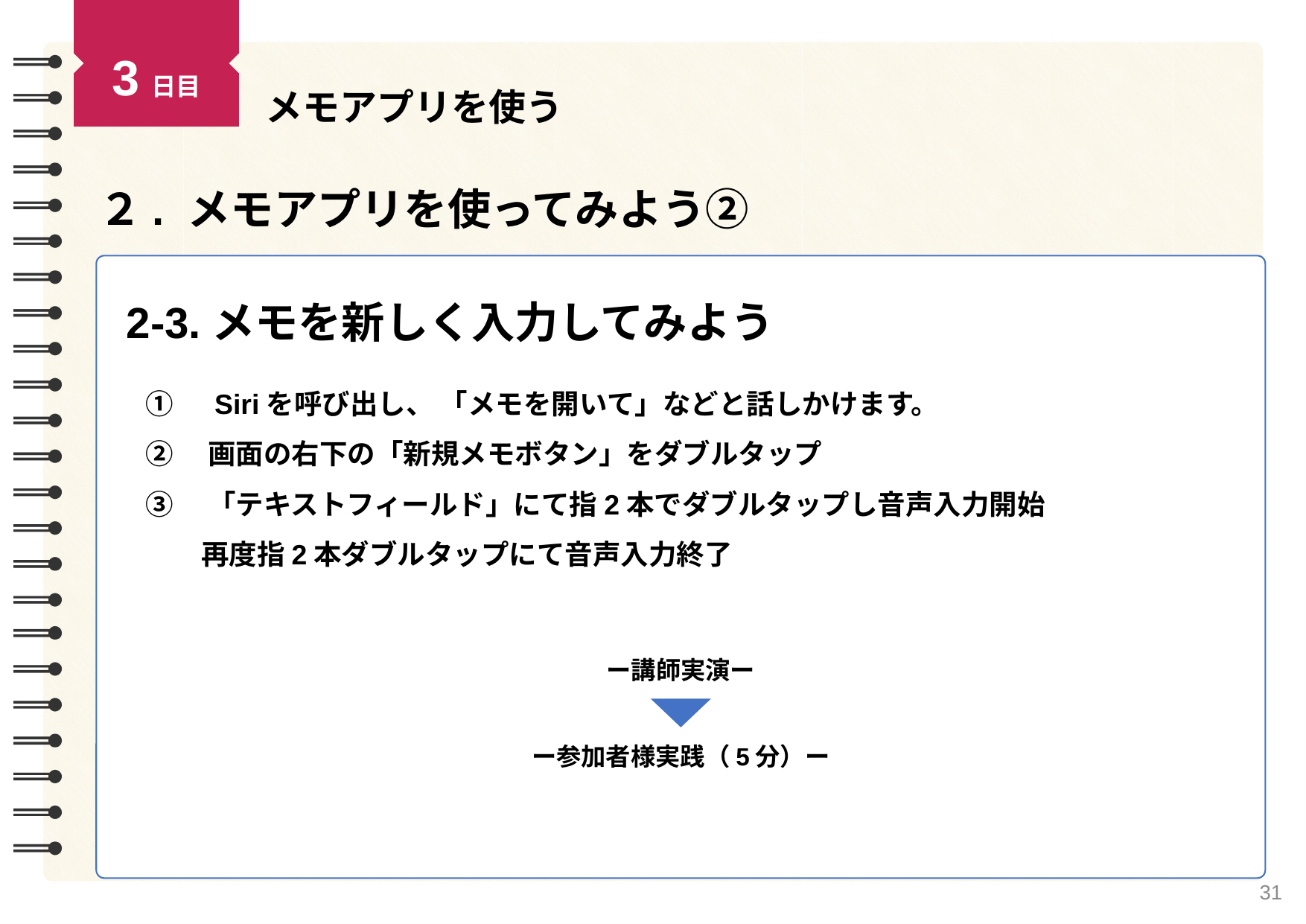

3日目

メモアプリを使う
２. メモアプリを使ってみよう②

2-3.メモを新しく入力してみよう
①　Siriを呼び出し、 「メモを開いて」などと話しかけます。
②　画面の右下の「新規メモボタン」をダブルタップ
③　「テキストフィールド」にて指2本でダブルタップし音声入力開始
　　再度指2本ダブルタップにて音声入力終了
ー講師実演ー

ー参加者様実践（5分）ー
31